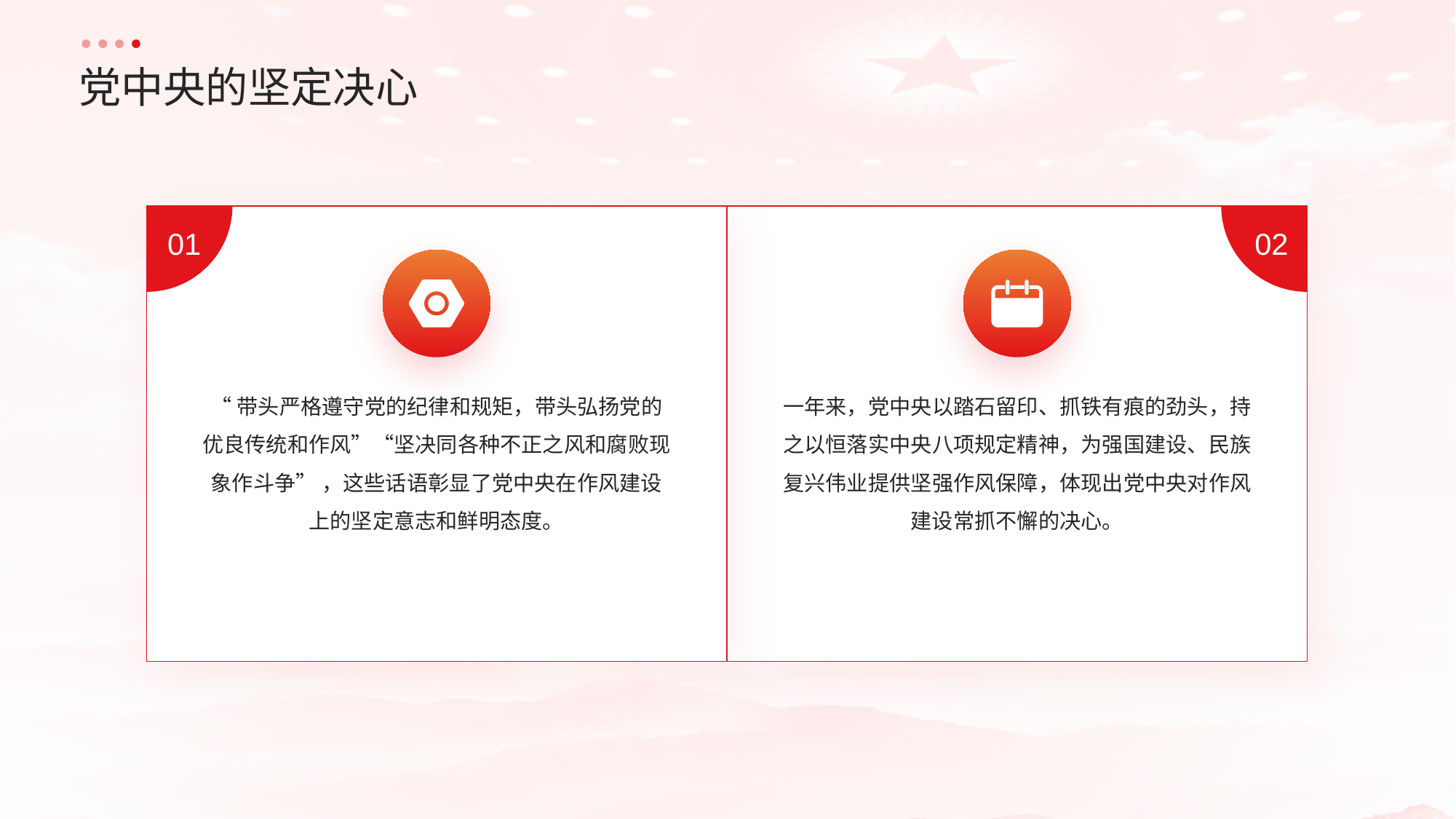

党中央的坚定决心

01
02

“带头严格遵守党的纪律和规矩，带头弘扬党的优良传统和作风”“坚决同各种不正之风和腐败现象作斗争” ，这些话语彰显了党中央在作风建设上的坚定意志和鲜明态度。
一年来，党中央以踏石留印、抓铁有痕的劲头，持之以恒落实中央八项规定精神，为强国建设、民族复兴伟业提供坚强作风保障，体现出党中央对作风建设常抓不懈的决心。